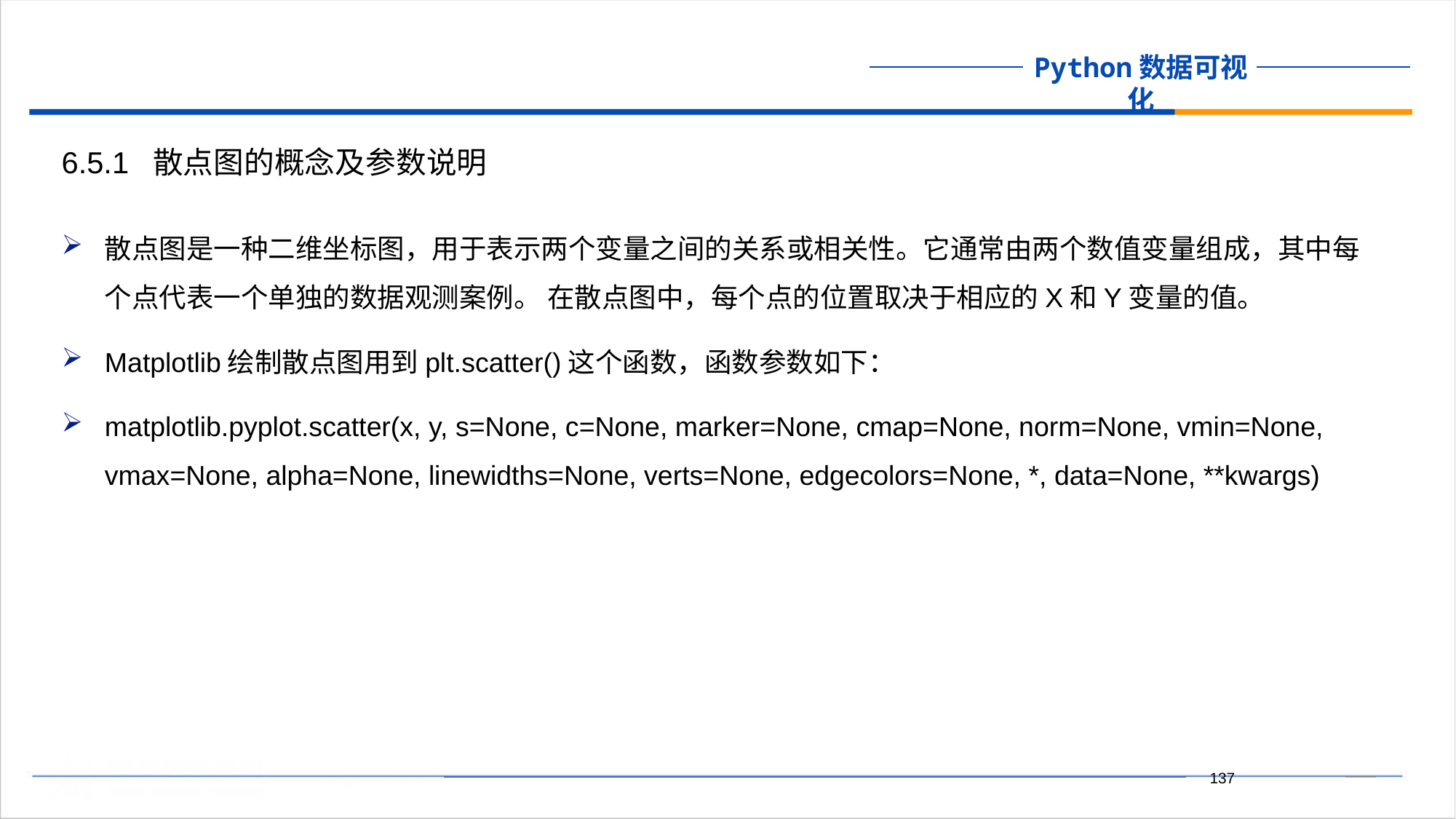

6.5.1  散点图的概念及参数说明
散点图是一种二维坐标图，用于表示两个变量之间的关系或相关性。它通常由两个数值变量组成，其中每个点代表一个单独的数据观测案例。 在散点图中，每个点的位置取决于相应的X和Y变量的值。
Matplotlib绘制散点图用到plt.scatter()这个函数，函数参数如下：
matplotlib.pyplot.scatter(x, y, s=None, c=None, marker=None, cmap=None, norm=None, vmin=None, vmax=None, alpha=None, linewidths=None, verts=None, edgecolors=None, *, data=None, **kwargs)